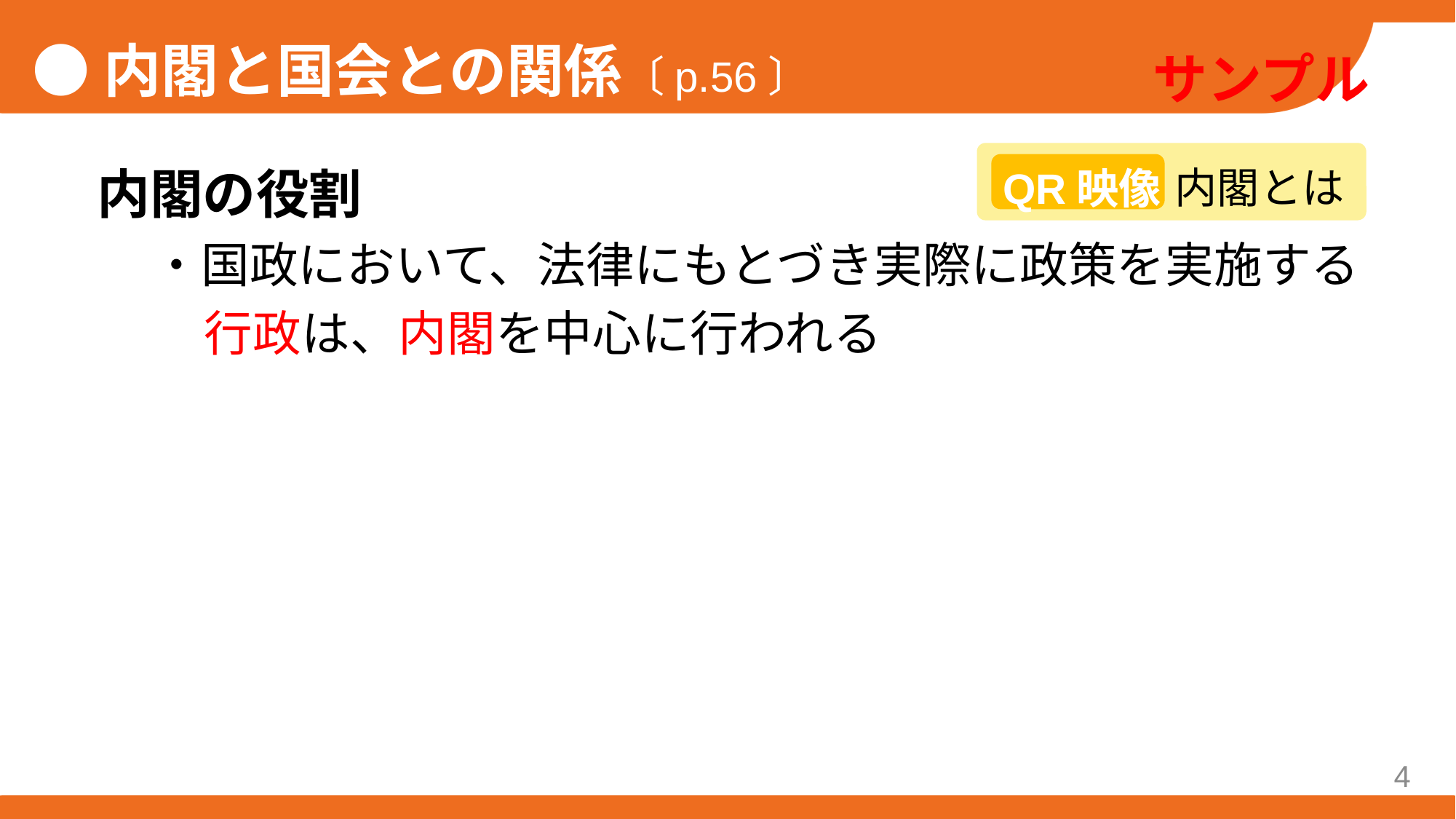

●内閣と国会との関係〔p.56〕

QR映像
内閣とは
内閣の役割
・国政において、法律にもとづき実際に政策を実施する
行政は、内閣を中心に行われる